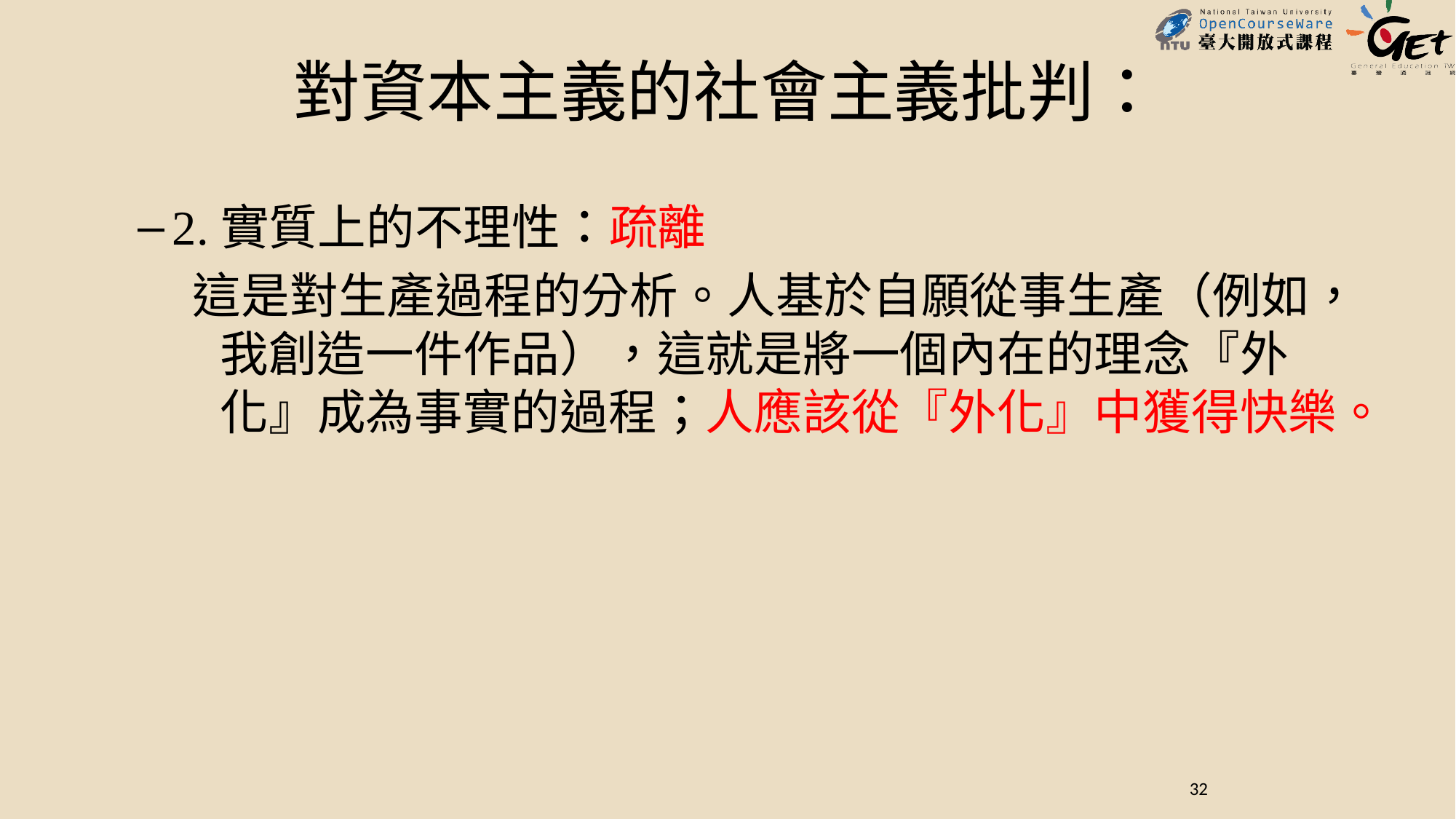

2.實質上的不理性：疏離
這是對生產過程的分析。人基於自願從事生產（例如，我創造一件作品），這就是將一個內在的理念『外化』成為事實的過程；人應該從『外化』中獲得快樂。
對資本主義的社會主義批判：
32